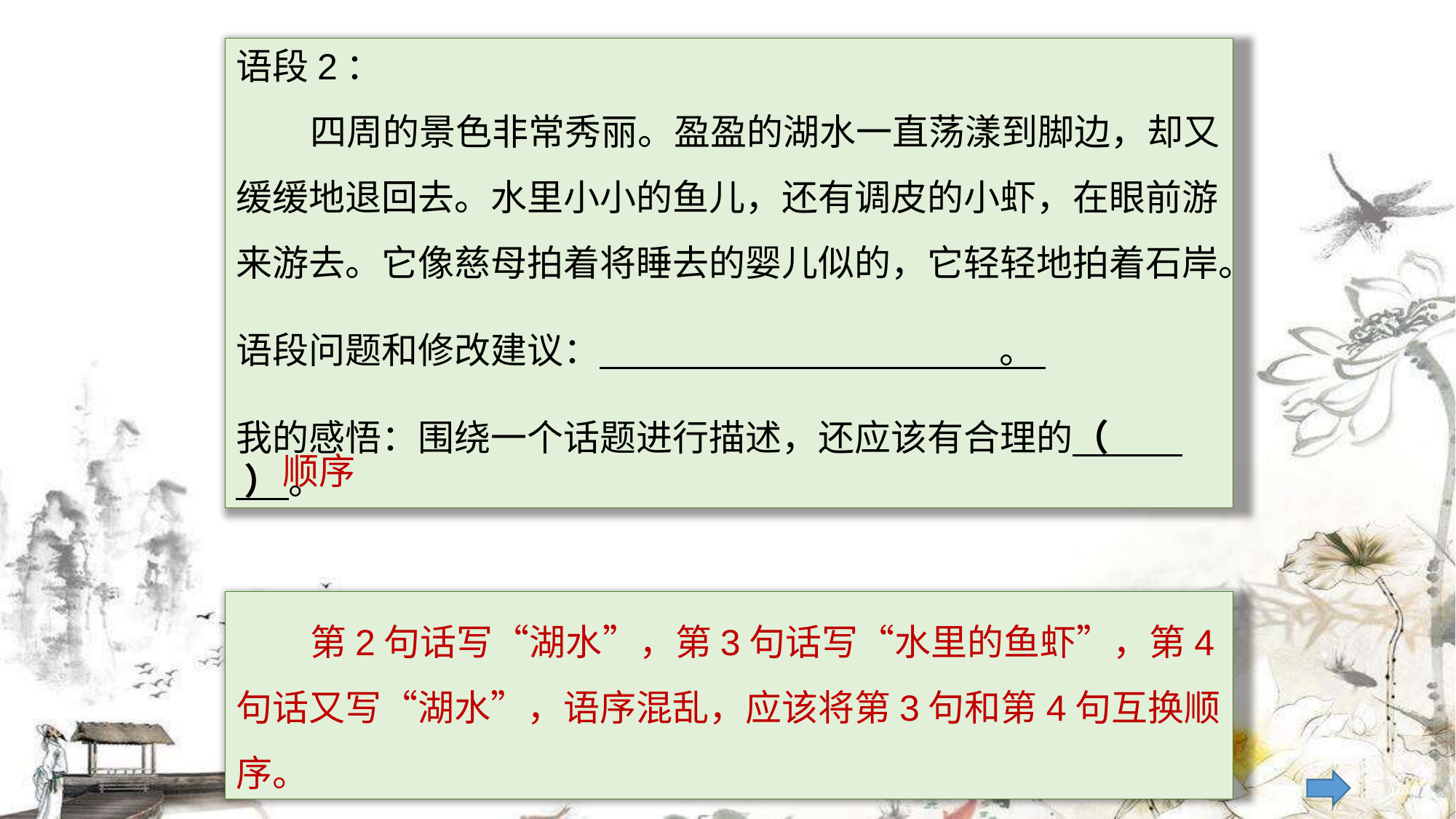

语段2：
        四周的景色非常秀丽。盈盈的湖水一直荡漾到脚边，却又缓缓地退回去。水里小小的鱼儿，还有调皮的小虾，在眼前游来游去。它像慈母拍着将睡去的婴儿似的，它轻轻地拍着石岸。

语段问题和修改建议：                                                 。

我的感悟：围绕一个话题进行描述，还应该有合理的（           ） 。
顺序
        第2句话写“湖水”，第3句话写“水里的鱼虾”，第4句话又写“湖水”，语序混乱，应该将第3句和第4句互换顺序。